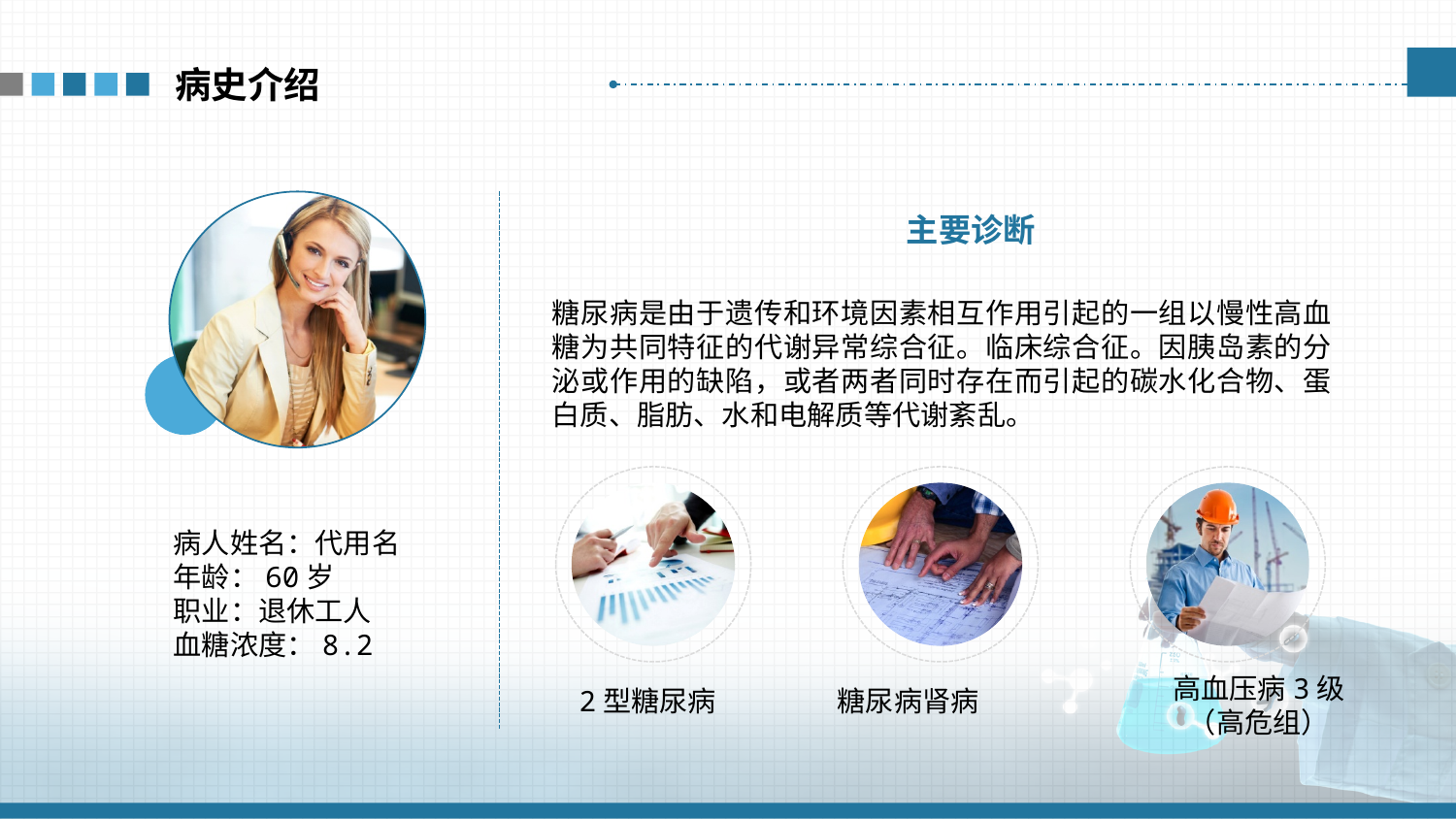

病史介绍

主要诊断
糖尿病是由于遗传和环境因素相互作用引起的一组以慢性高血糖为共同特征的代谢异常综合征。临床综合征。因胰岛素的分泌或作用的缺陷，或者两者同时存在而引起的碳水化合物、蛋白质、脂肪、水和电解质等代谢紊乱。

病人姓名：代用名
年龄：60岁
职业：退休工人
血糖浓度：8.2
高血压病3级（高危组）
2型糖尿病
糖尿病肾病